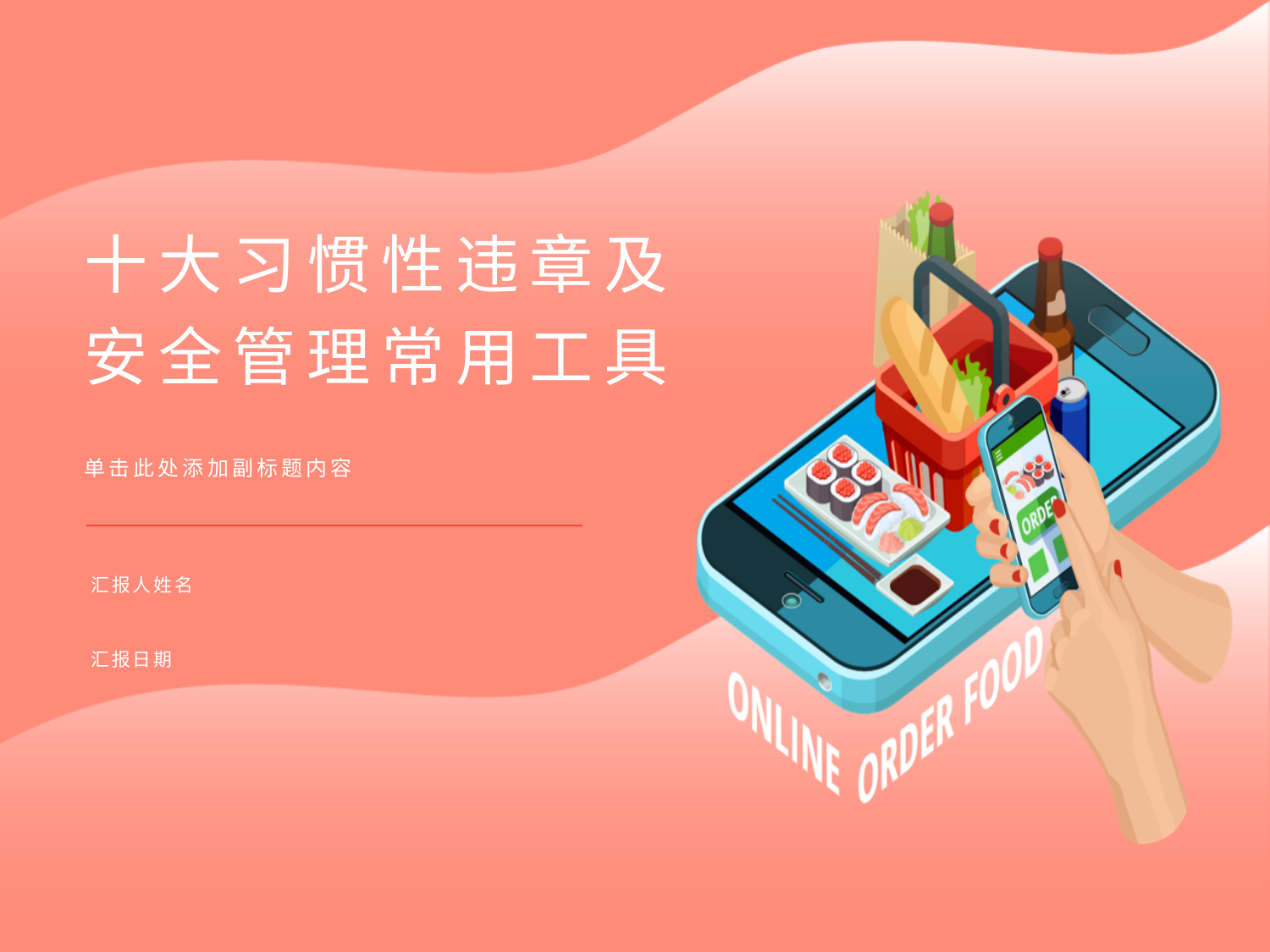

十大习惯性违章及
安全管理常用工具
单击此处添加副标题内容
汇报人姓名
汇报日期